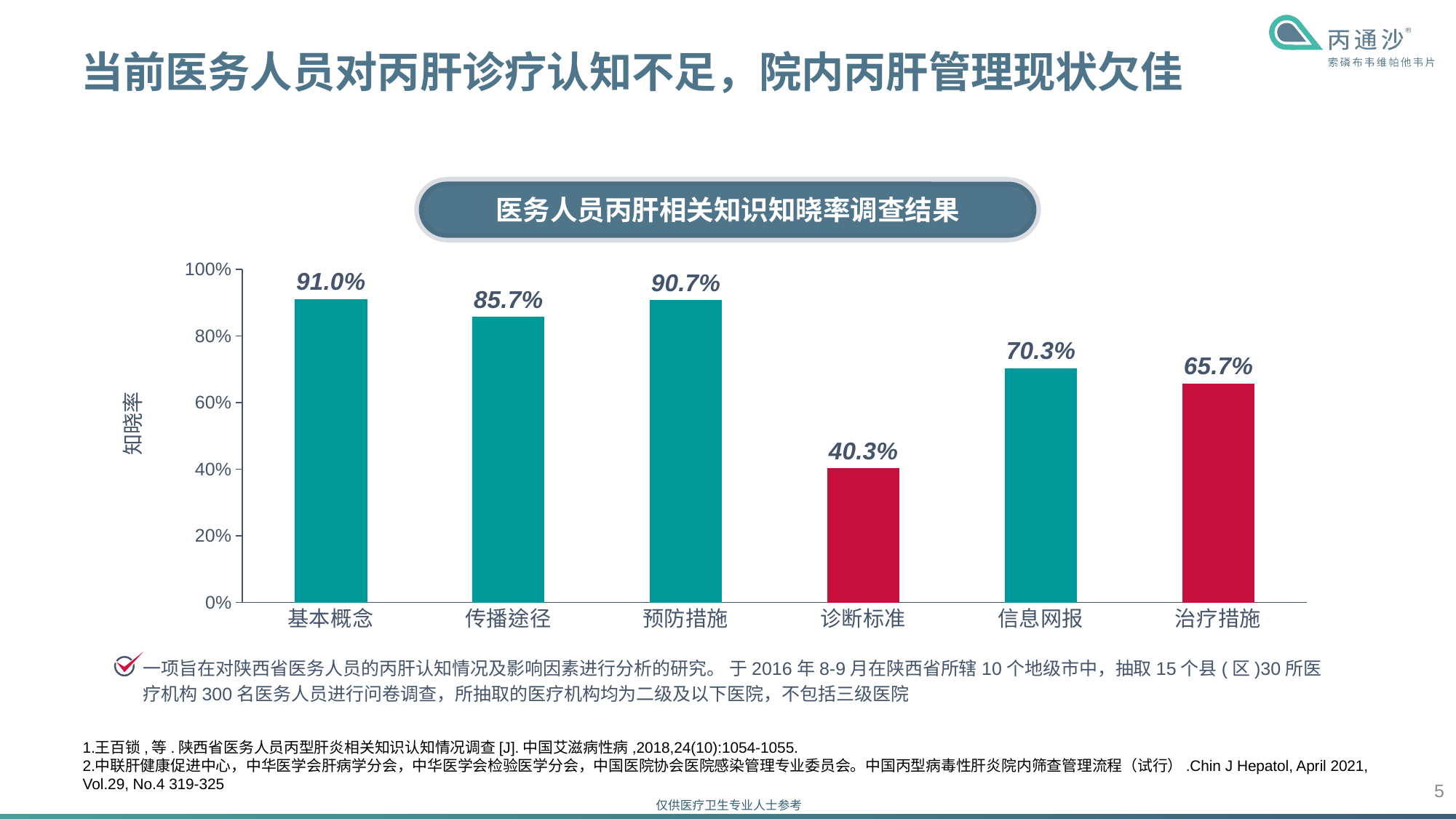

当前医务人员对丙肝诊疗认知不足，院内丙肝管理现状欠佳
医务人员丙肝相关知识知晓率调查结果

### Chart

| Category | 系列 1 |
|---|---|
| 基本概念 | 0.91 |
| 传播途径 | 0.857 |
| 预防措施 | 0.907 |
| 诊断标准 | 0.403 |
| 信息网报 | 0.703 |
| 治疗措施 | 0.657 |
知晓率
一项旨在对陕西省医务人员的丙肝认知情况及影响因素进行分析的研究。 于2016年8-9月在陕西省所辖10个地级市中，抽取15个县(区)30所医疗机构300名医务人员进行问卷调查，所抽取的医疗机构均为二级及以下医院，不包括三级医院

王百锁,等.陕西省医务人员丙型肝炎相关知识认知情况调查[J].中国艾滋病性病,2018,24(10):1054-1055.
中联肝健康促进中心，中华医学会肝病学分会，中华医学会检验医学分会，中国医院协会医院感染管理专业委员会。中国丙型病毒性肝炎院内筛查管理流程（试行）.Chin J Hepatol, April 2021, Vol.29, No.4 319-325
5